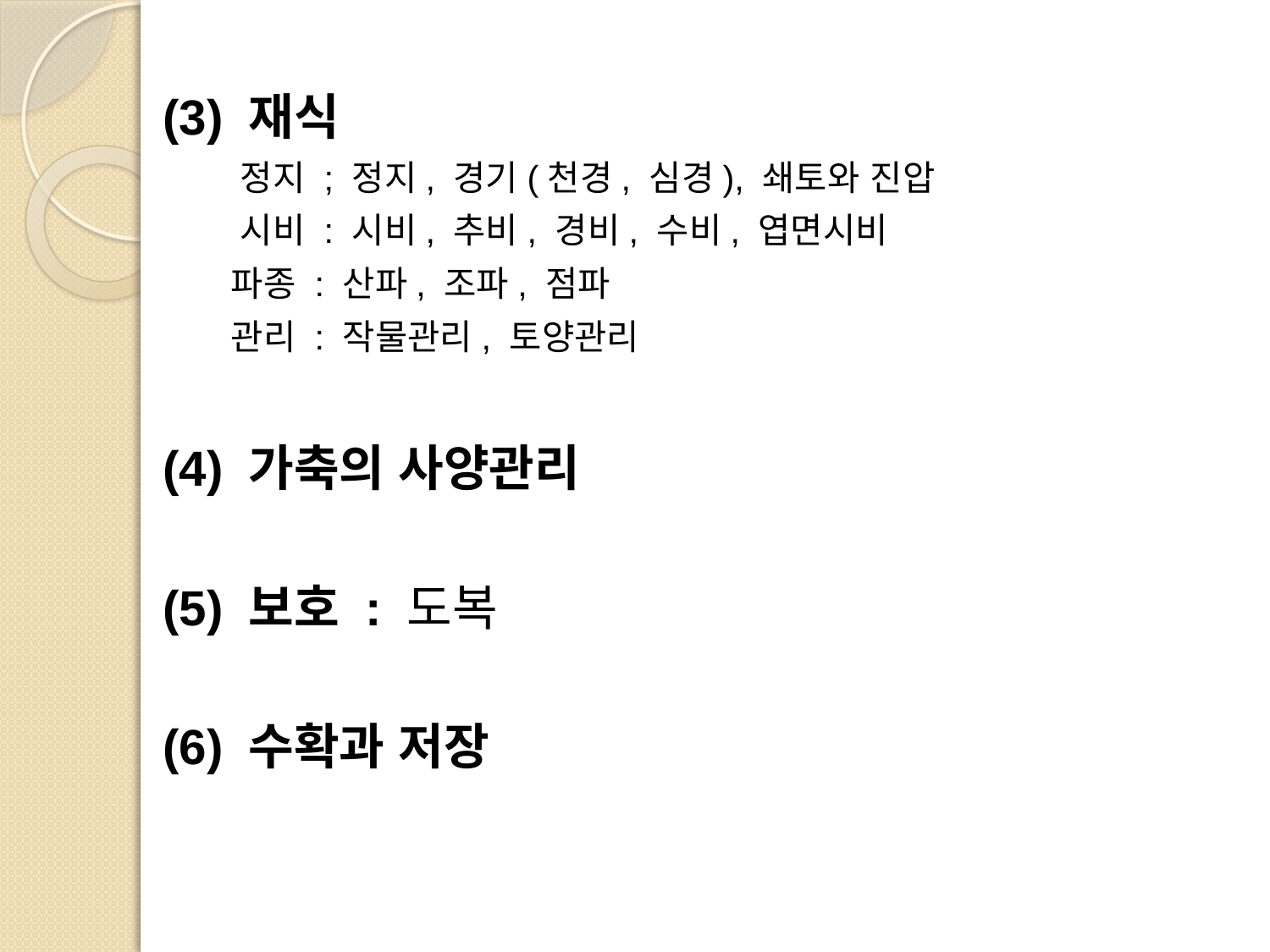

(3) 재식
	   정지 ; 정지, 경기(천경, 심경), 쇄토와 진압
	   시비 : 시비, 추비, 경비, 수비, 엽면시비
      파종 : 산파, 조파, 점파
      관리 : 작물관리, 토양관리

(4) 가축의 사양관리

(5) 보호 : 도복

(6) 수확과 저장